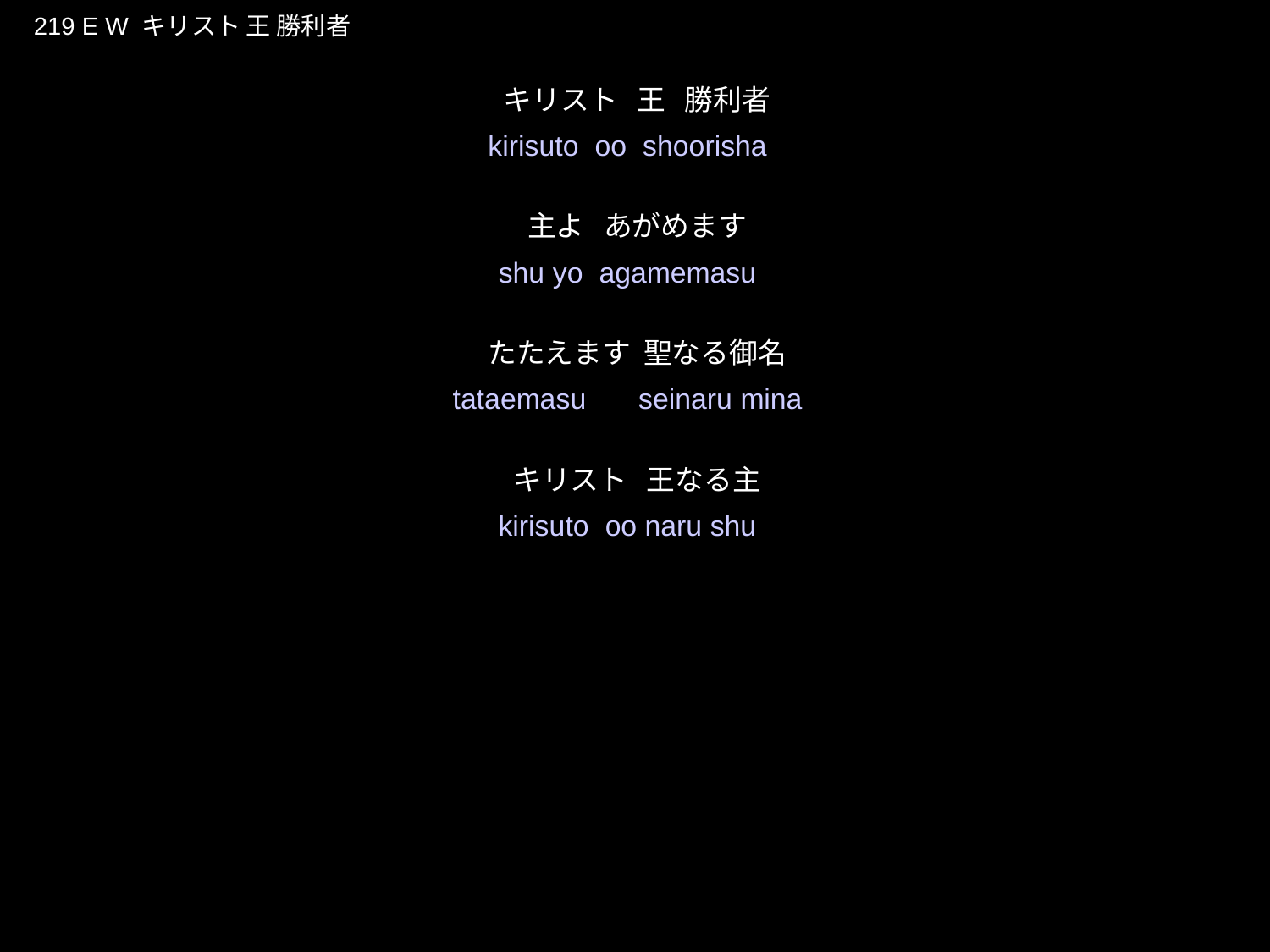

きりすとおうしょうりしゃ
★W
219 E W キリスト 王 勝利者
キリスト   王   勝利者
主よ   あがめます
たたえます  聖なる御名
キリスト   王なる主
★２
kirisuto  oo  shoorisha
shu yo  agamemasu
tataemasu　seinaru mina
kirisuto  oo naru shu